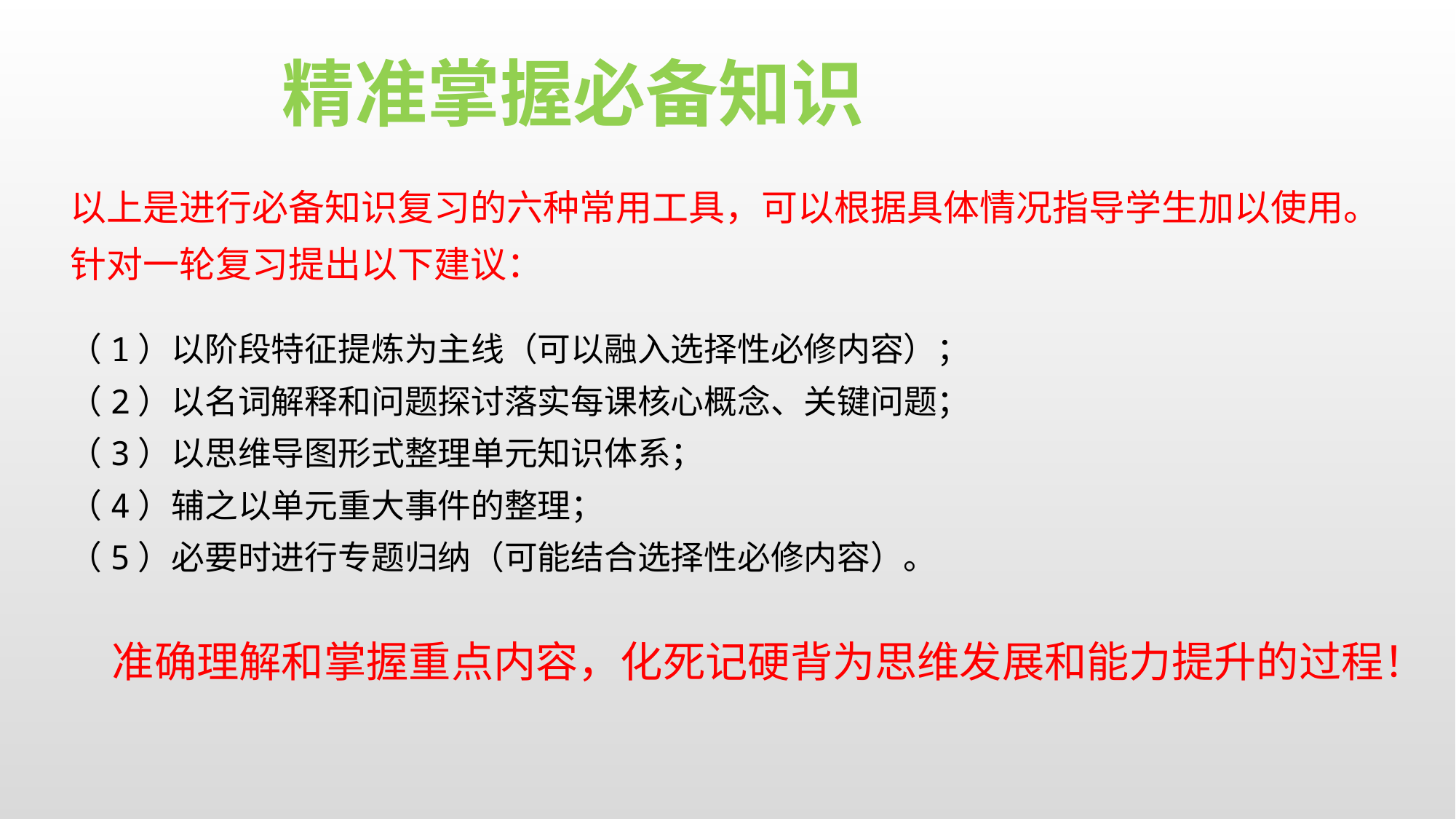

精准掌握必备知识
以上是进行必备知识复习的六种常用工具，可以根据具体情况指导学生加以使用。
针对一轮复习提出以下建议：
    （1）以阶段特征提炼为主线（可以融入选择性必修内容）；
    （2）以名词解释和问题探讨落实每课核心概念、关键问题；
    （3）以思维导图形式整理单元知识体系；
    （4）辅之以单元重大事件的整理；
    （5）必要时进行专题归纳（可能结合选择性必修内容）。
准确理解和掌握重点内容，化死记硬背为思维发展和能力提升的过程！